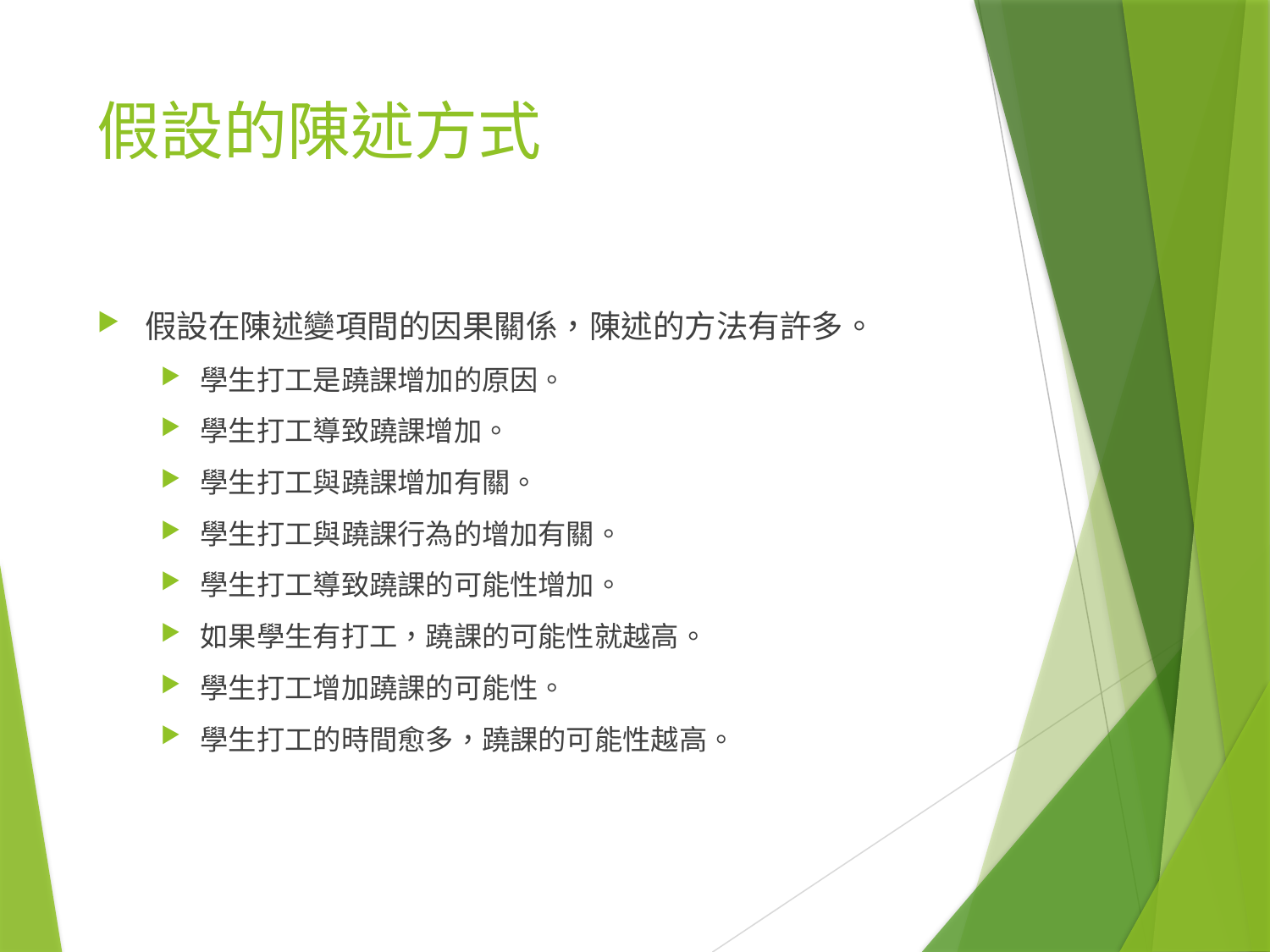

# 假設的陳述方式
假設在陳述變項間的因果關係，陳述的方法有許多。
學生打工是蹺課增加的原因。
學生打工導致蹺課增加。
學生打工與蹺課增加有關。
學生打工與蹺課行為的增加有關。
學生打工導致蹺課的可能性增加。
如果學生有打工，蹺課的可能性就越高。
學生打工增加蹺課的可能性。
學生打工的時間愈多，蹺課的可能性越高。